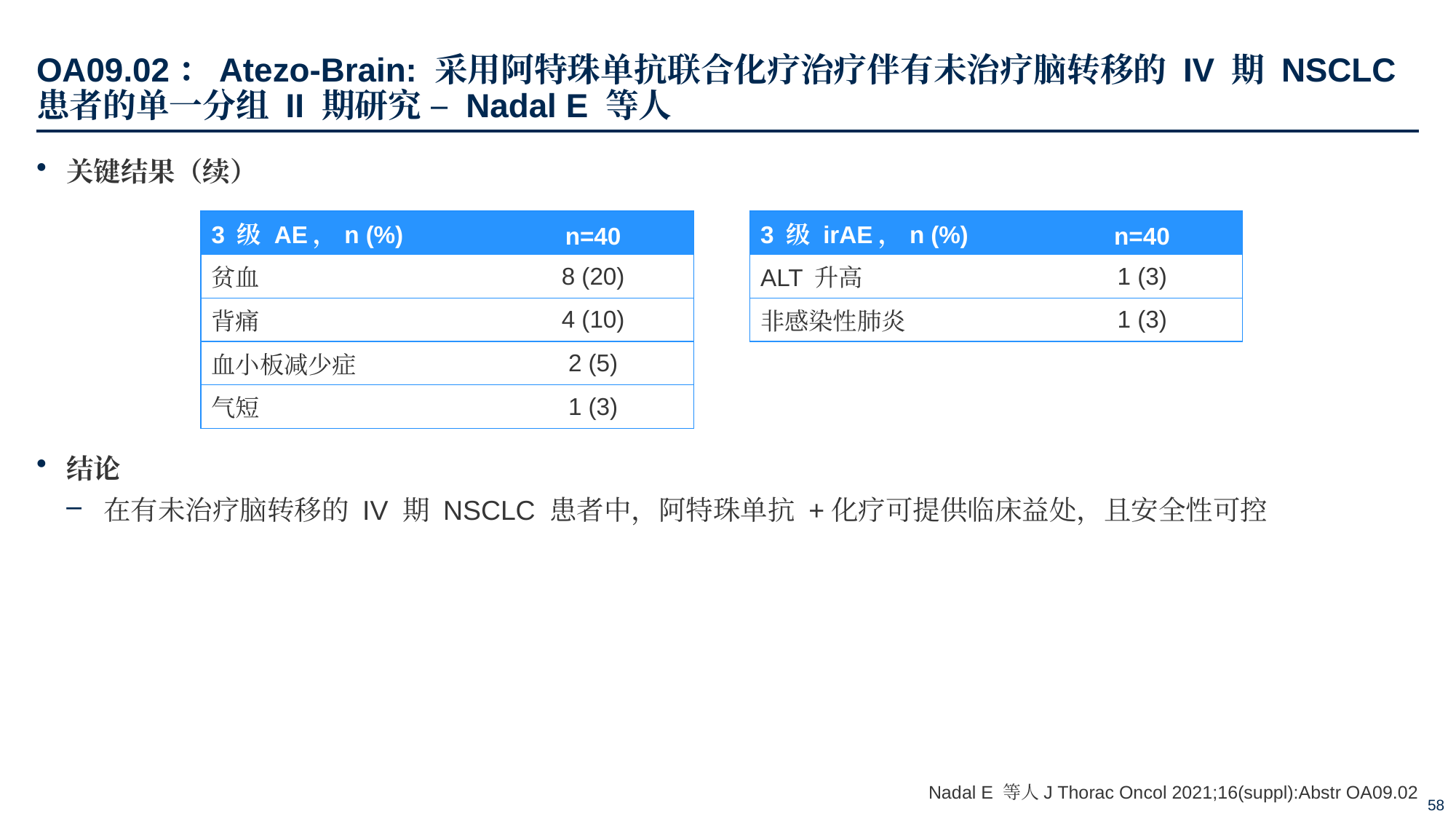

# OA09.02：Atezo-Brain: 采用阿特珠单抗联合化疗治疗伴有未治疗脑转移的 IV 期 NSCLC 患者的单一分组 II 期研究 – Nadal E 等人
关键结果（续）
结论
在有未治疗脑转移的 IV 期 NSCLC 患者中，阿特珠单抗 +化疗可提供临床益处，且安全性可控
| 3 级 AE，n (%) | n=40 |
| --- | --- |
| 贫血 | 8 (20) |
| 背痛 | 4 (10) |
| 血小板减少症 | 2 (5) |
| 气短 | 1 (3) |
| 3 级 irAE，n (%) | n=40 |
| --- | --- |
| ALT 升高 | 1 (3) |
| 非感染性肺炎 | 1 (3) |
Nadal E 等人J Thorac Oncol 2021;16(suppl):Abstr OA09.02